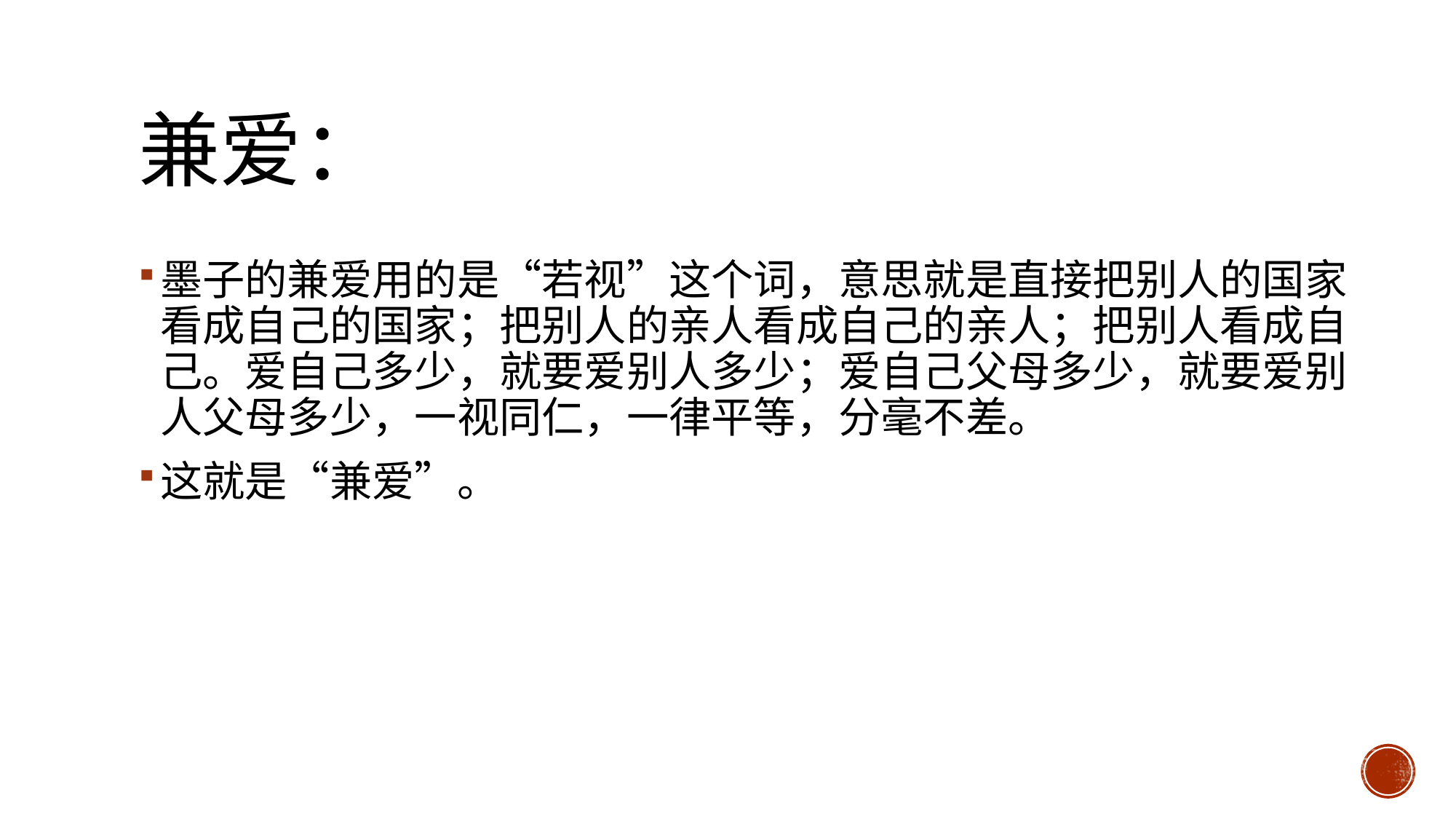

# 兼爱：
墨子的兼爱用的是“若视”这个词，意思就是直接把别人的国家看成自己的国家；把别人的亲人看成自己的亲人；把别人看成自己。爱自己多少，就要爱别人多少；爱自己父母多少，就要爱别人父母多少，一视同仁，一律平等，分毫不差。
这就是“兼爱”。